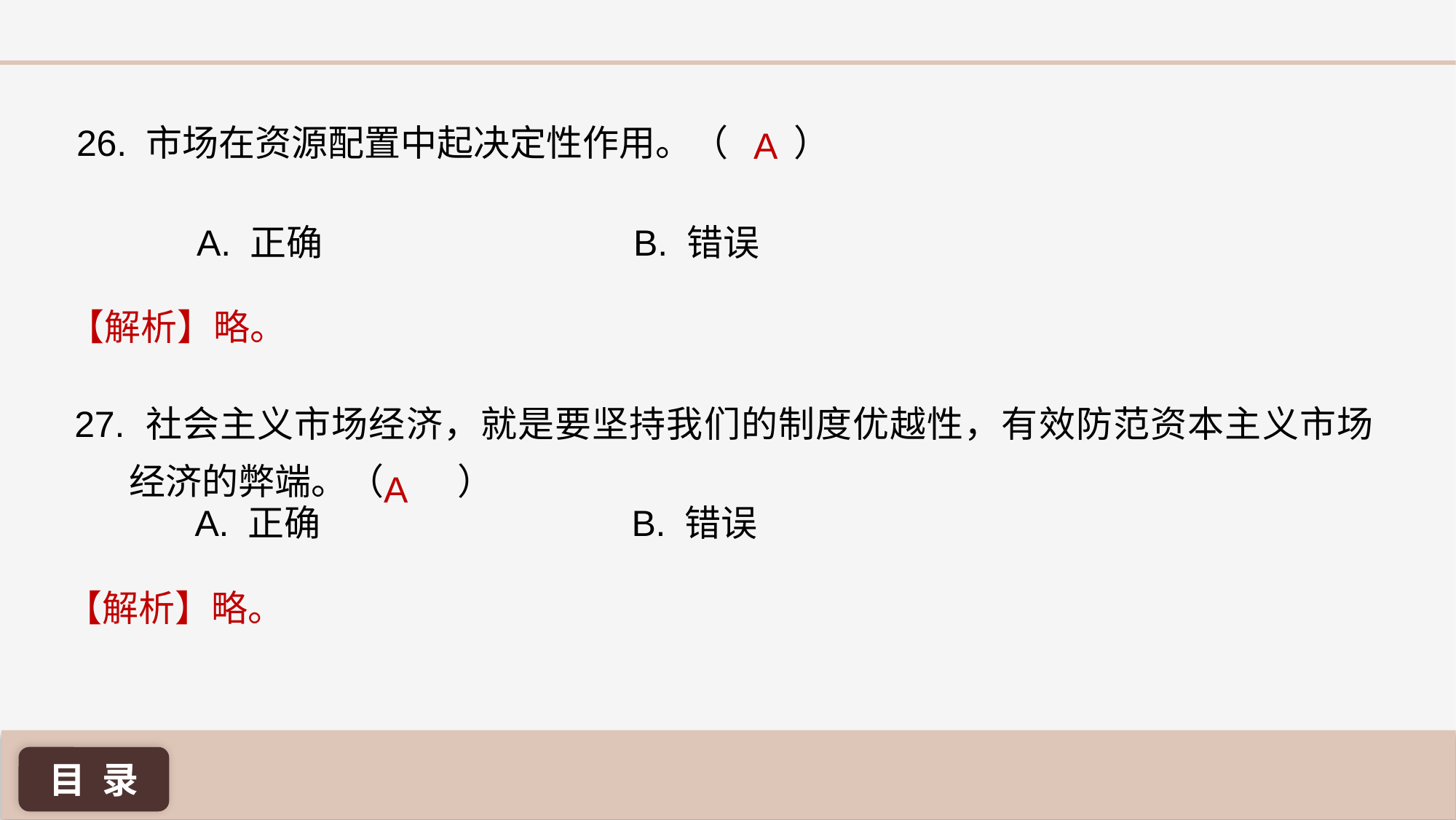

A
26. 市场在资源配置中起决定性作用。（        ）
A. 正确 			B. 错误
【解析】略。
27. 社会主义市场经济，就是要坚持我们的制度优越性，有效防范资本主义市场经济的弊端。（         ）
A
A. 正确 			B. 错误
【解析】略。